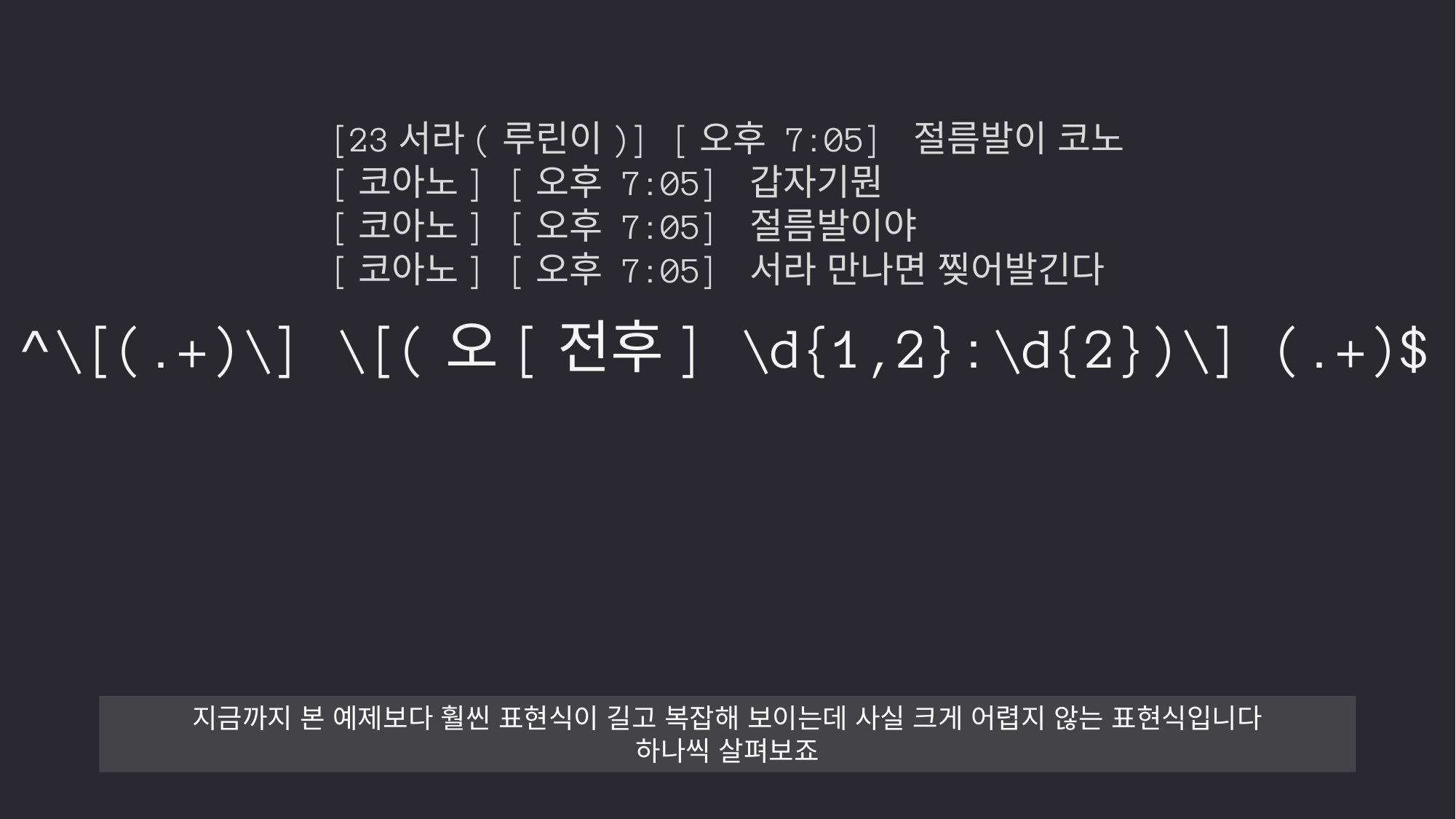

[23서라(루린이)] [오후 7:05] 절름발이 코노
[코아노] [오후 7:05] 갑자기뭔
[코아노] [오후 7:05] 절름발이야
[코아노] [오후 7:05] 서라 만나면 찢어발긴다
^\[(.+)\] \[(오[전후] \d{1,2}:\d{2})\] (.+)$
지금까지 본 예제보다 훨씬 표현식이 길고 복잡해 보이는데 사실 크게 어렵지 않는 표현식입니다
하나씩 살펴보죠